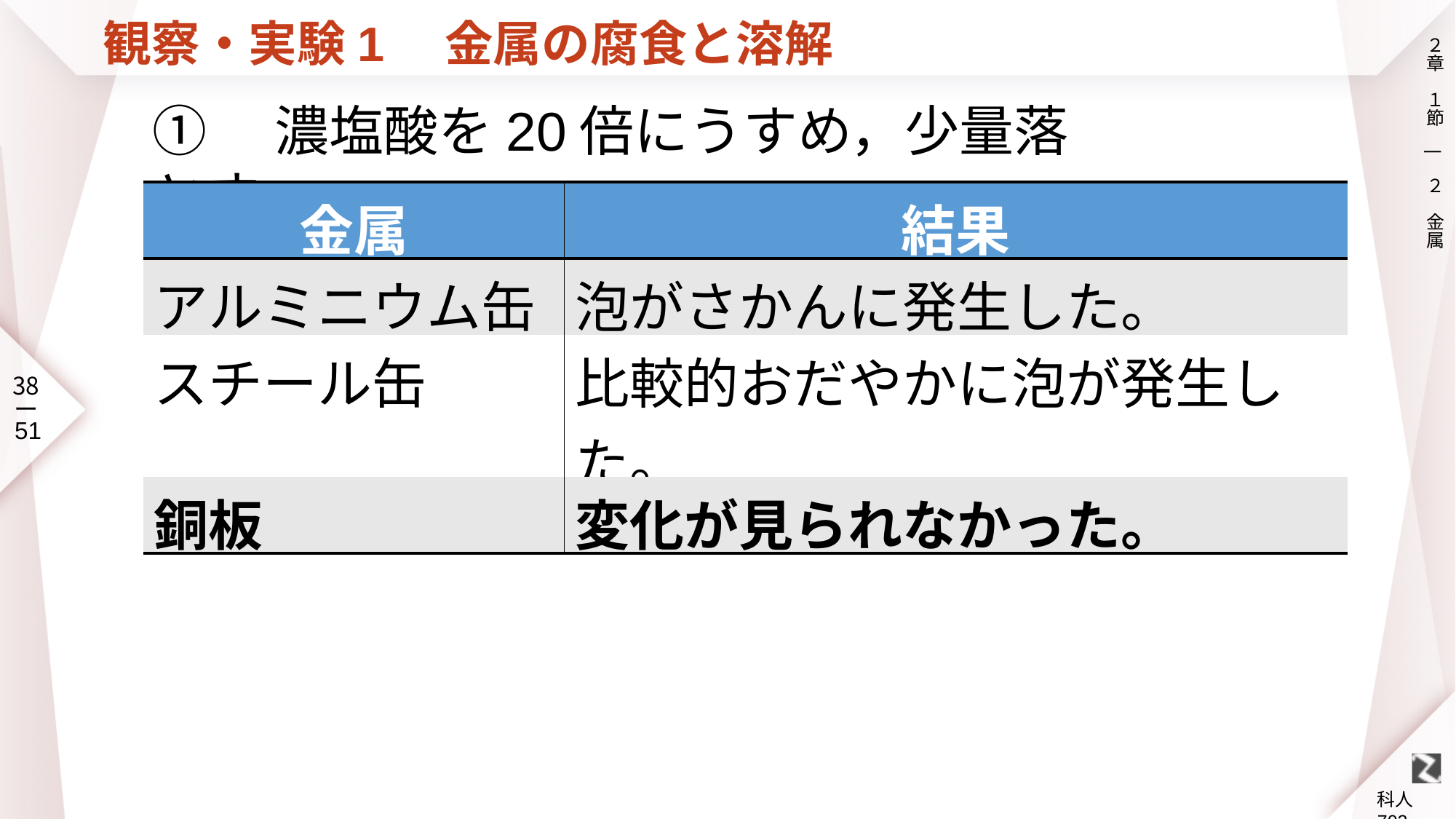

# 観察・実験1　金属の腐食と溶解
２章　１節　|　２　金属
①　濃塩酸を20倍にうすめ，少量落とす
| 金属 | 結果 |
| --- | --- |
| アルミニウム缶 | 泡がさかんに発生した。 |
| スチール缶 | 比較的おだやかに泡が発生した。 |
| 銅板 | 変化が見られなかった。 |